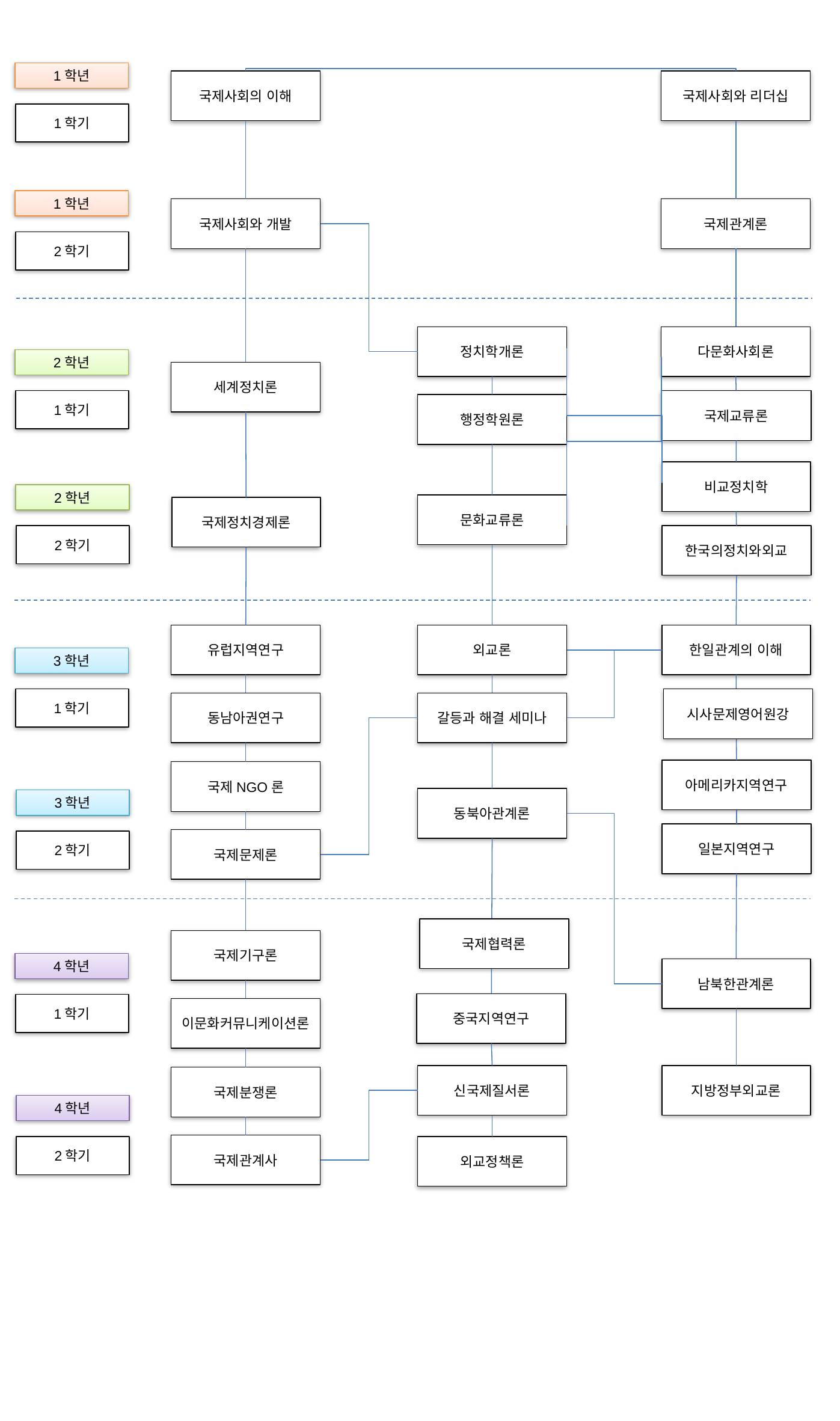

1학년
국제사회의 이해
국제사회와 리더십
1학기
1학년
국제사회와 개발
국제관계론
2학기
정치학개론
다문화사회론
2학년
세계정치론
1학기
국제교류론
행정학원론
비교정치학
2학년
문화교류론
국제정치경제론
2학기
한국의정치와외교
유럽지역연구
외교론
한일관계의 이해
3학년
1학기
시사문제영어원강
동남아권연구
갈등과 해결 세미나
아메리카지역연구
국제NGO론
3학년
동북아관계론
일본지역연구
국제문제론
2학기
국제협력론
국제기구론
4학년
남북한관계론
중국지역연구
1학기
이문화커뮤니케이션론
신국제질서론
지방정부외교론
국제분쟁론
4학년
국제관계사
2학기
외교정책론